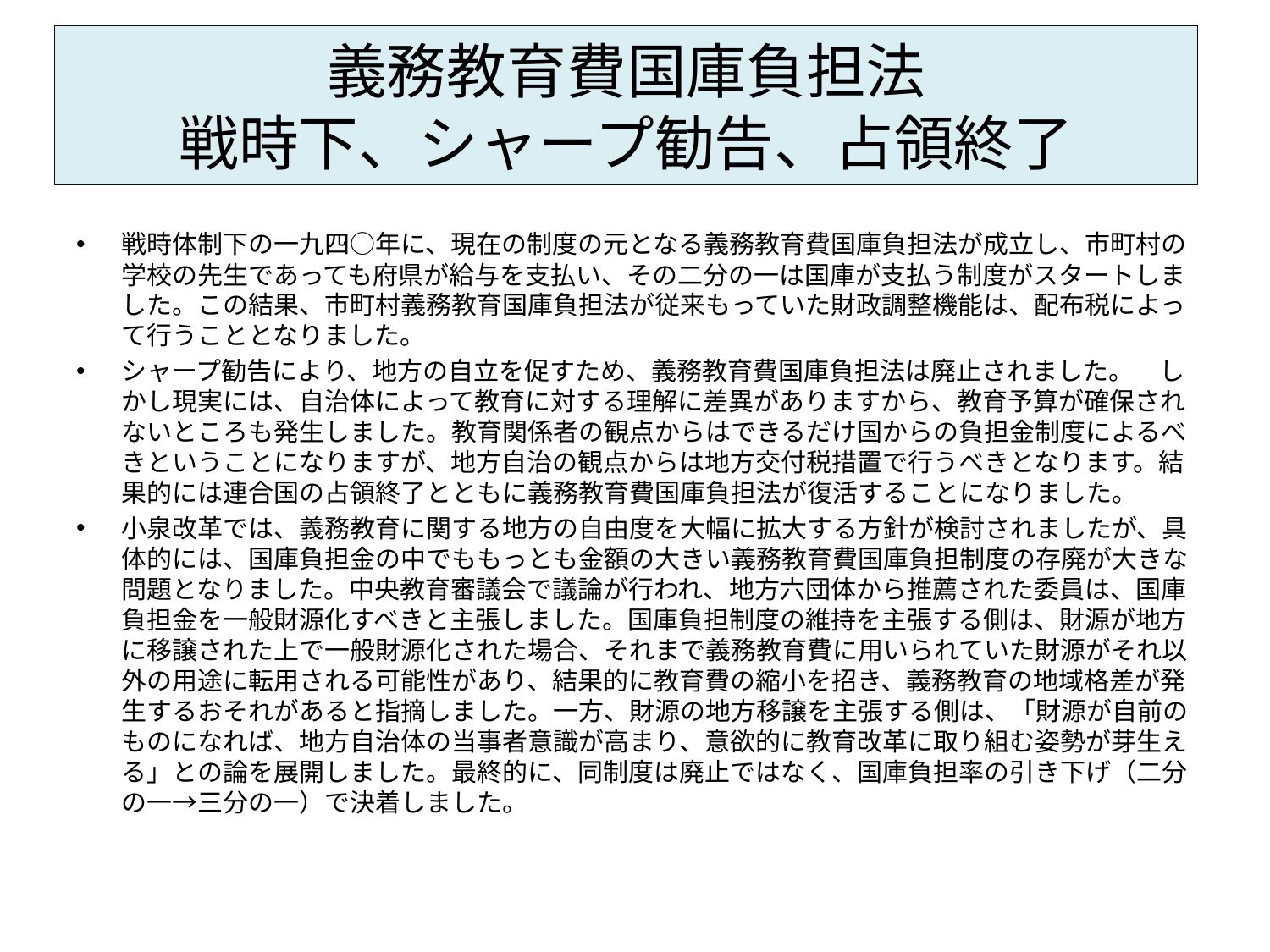

# 義務教育費国庫負担法 戦時下、シャープ勧告、占領終了
戦時体制下の一九四○年に、現在の制度の元となる義務教育費国庫負担法が成立し、市町村の学校の先生であっても府県が給与を支払い、その二分の一は国庫が支払う制度がスタートしました。この結果、市町村義務教育国庫負担法が従来もっていた財政調整機能は、配布税によって行うこととなりました。
シャープ勧告により、地方の自立を促すため、義務教育費国庫負担法は廃止されました。　しかし現実には、自治体によって教育に対する理解に差異がありますから、教育予算が確保されないところも発生しました。教育関係者の観点からはできるだけ国からの負担金制度によるべきということになりますが、地方自治の観点からは地方交付税措置で行うべきとなります。結果的には連合国の占領終了とともに義務教育費国庫負担法が復活することになりました。
小泉改革では、義務教育に関する地方の自由度を大幅に拡大する方針が検討されましたが、具体的には、国庫負担金の中でももっとも金額の大きい義務教育費国庫負担制度の存廃が大きな問題となりました。中央教育審議会で議論が行われ、地方六団体から推薦された委員は、国庫負担金を一般財源化すべきと主張しました。国庫負担制度の維持を主張する側は、財源が地方に移譲された上で一般財源化された場合、それまで義務教育費に用いられていた財源がそれ以外の用途に転用される可能性があり、結果的に教育費の縮小を招き、義務教育の地域格差が発生するおそれがあると指摘しました。一方、財源の地方移譲を主張する側は、「財源が自前のものになれば、地方自治体の当事者意識が高まり、意欲的に教育改革に取り組む姿勢が芽生える」との論を展開しました。最終的に、同制度は廃止ではなく、国庫負担率の引き下げ（二分の一→三分の一）で決着しました。